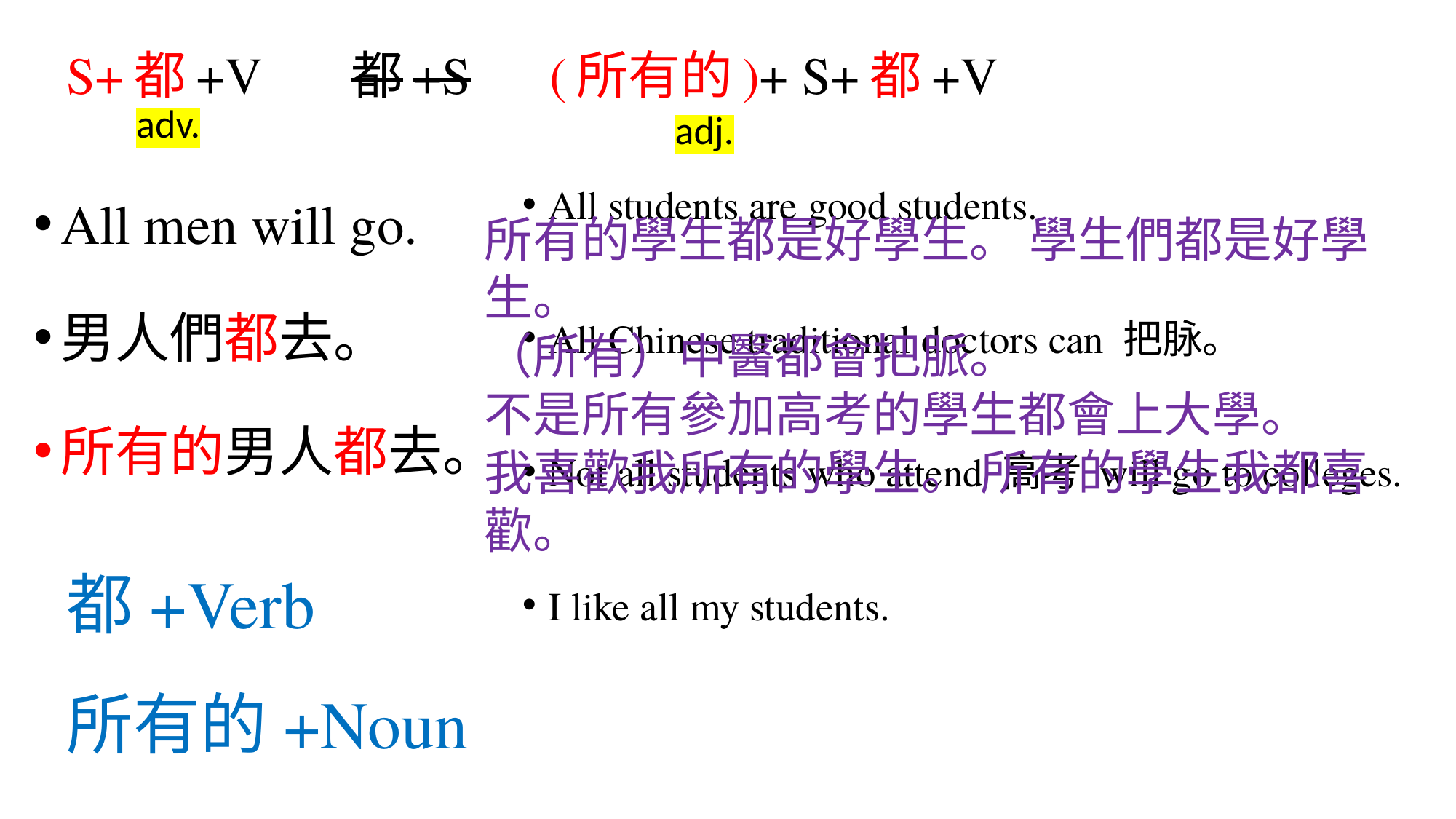

# S+都+V      都+S      (所有的)+ S+都+V
adv.
adj.
All students are good students.
All Chinese traditional doctors can 把脉。
Not all students who attend 高考 will go to colleges.
I like all my students.
All men will go.
男人們都去。
所有的男人都去。
所有的學生都是好學生。 學生們都是好學生。
（所有）中醫都會把脈。
不是所有參加高考的學生都會上大學。
我喜歡我所有的學生。 所有的學生我都喜歡。

都+Verb
所有的+Noun